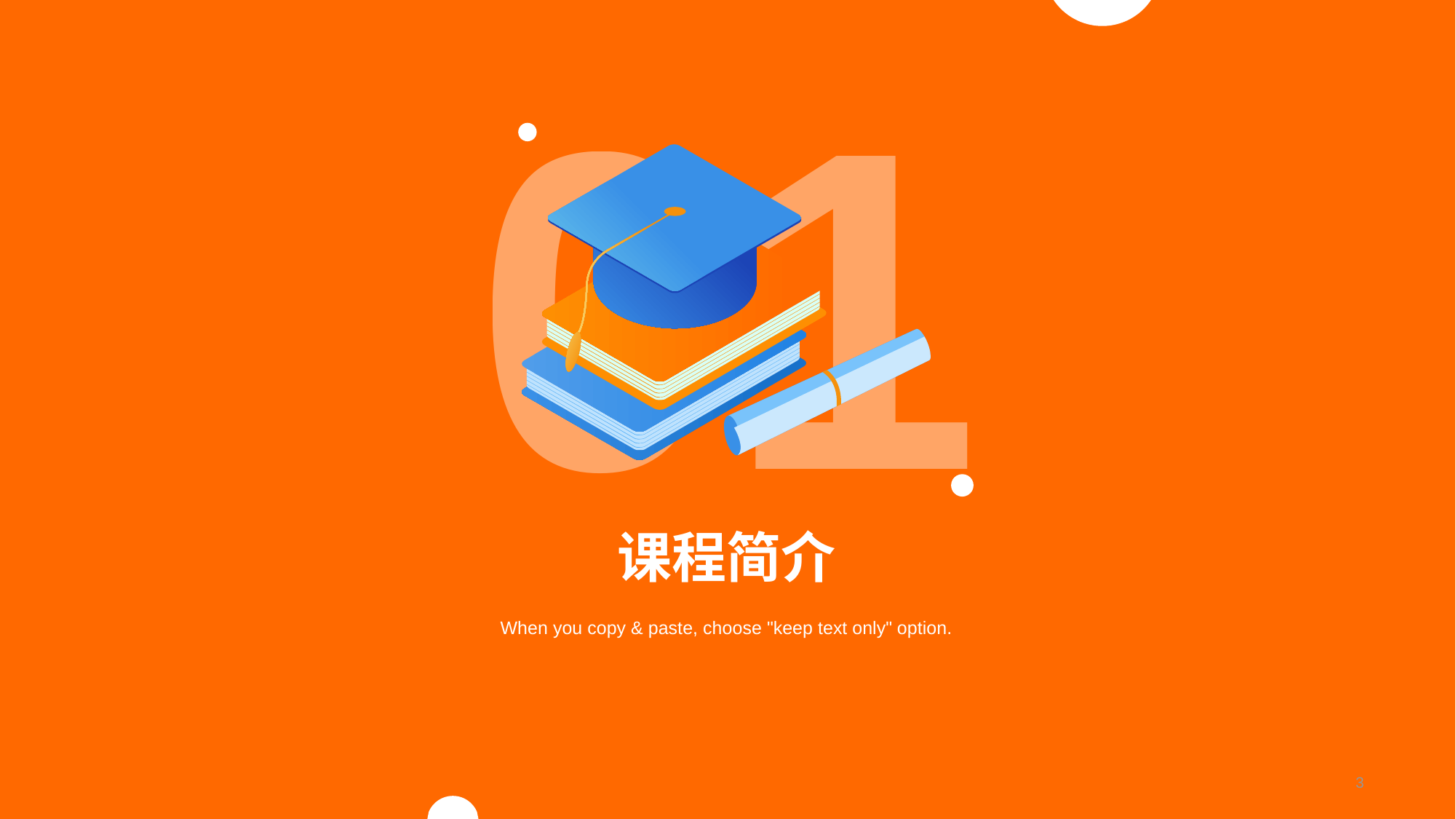

01

# 课程简介
When you copy & paste, choose "keep text only" option.
3